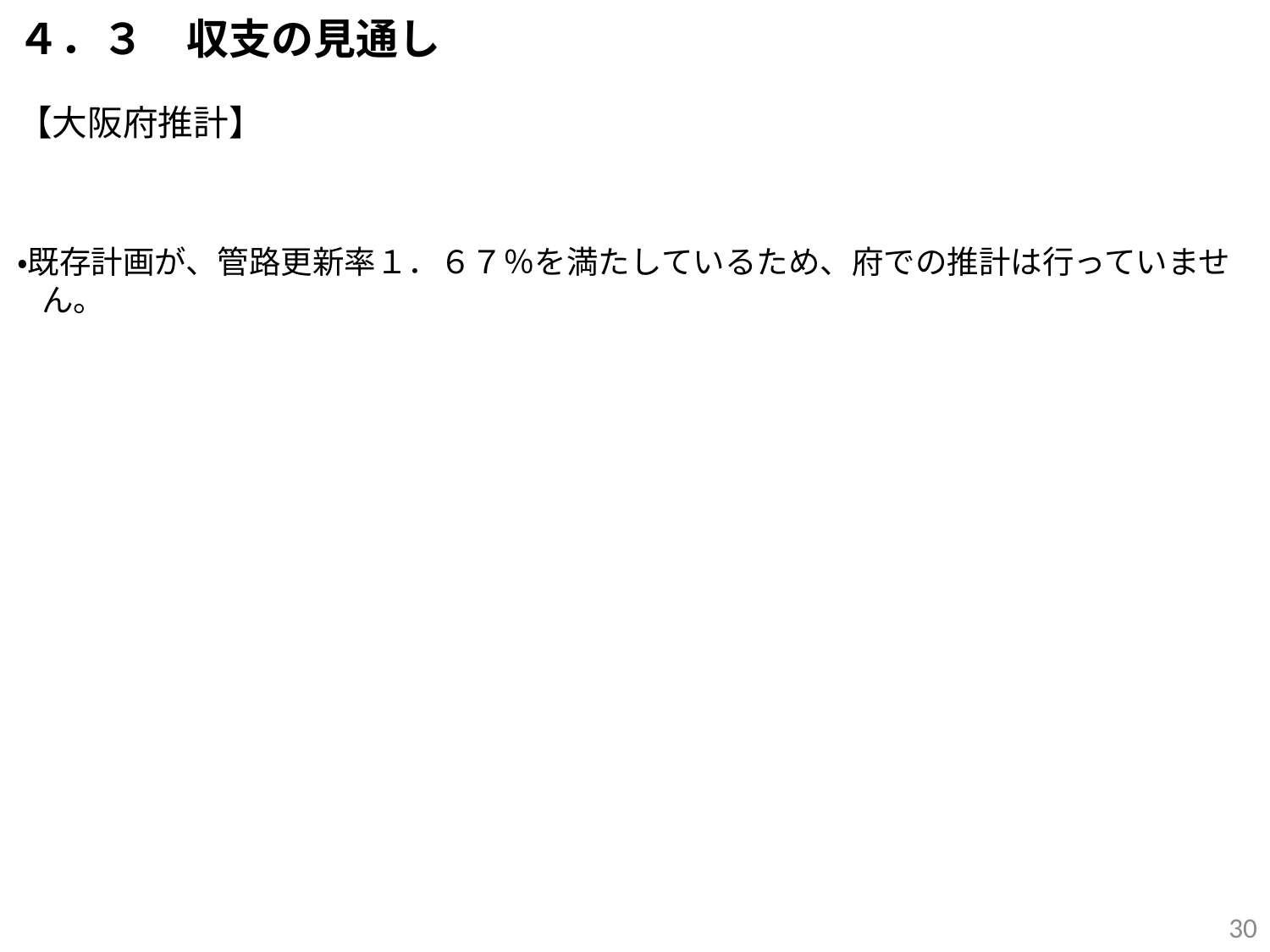

４．３　収支の見通し

【大阪府推計】
・既存計画が、管路更新率１．６７％を満たしているため、府での推計は行っていません。

30